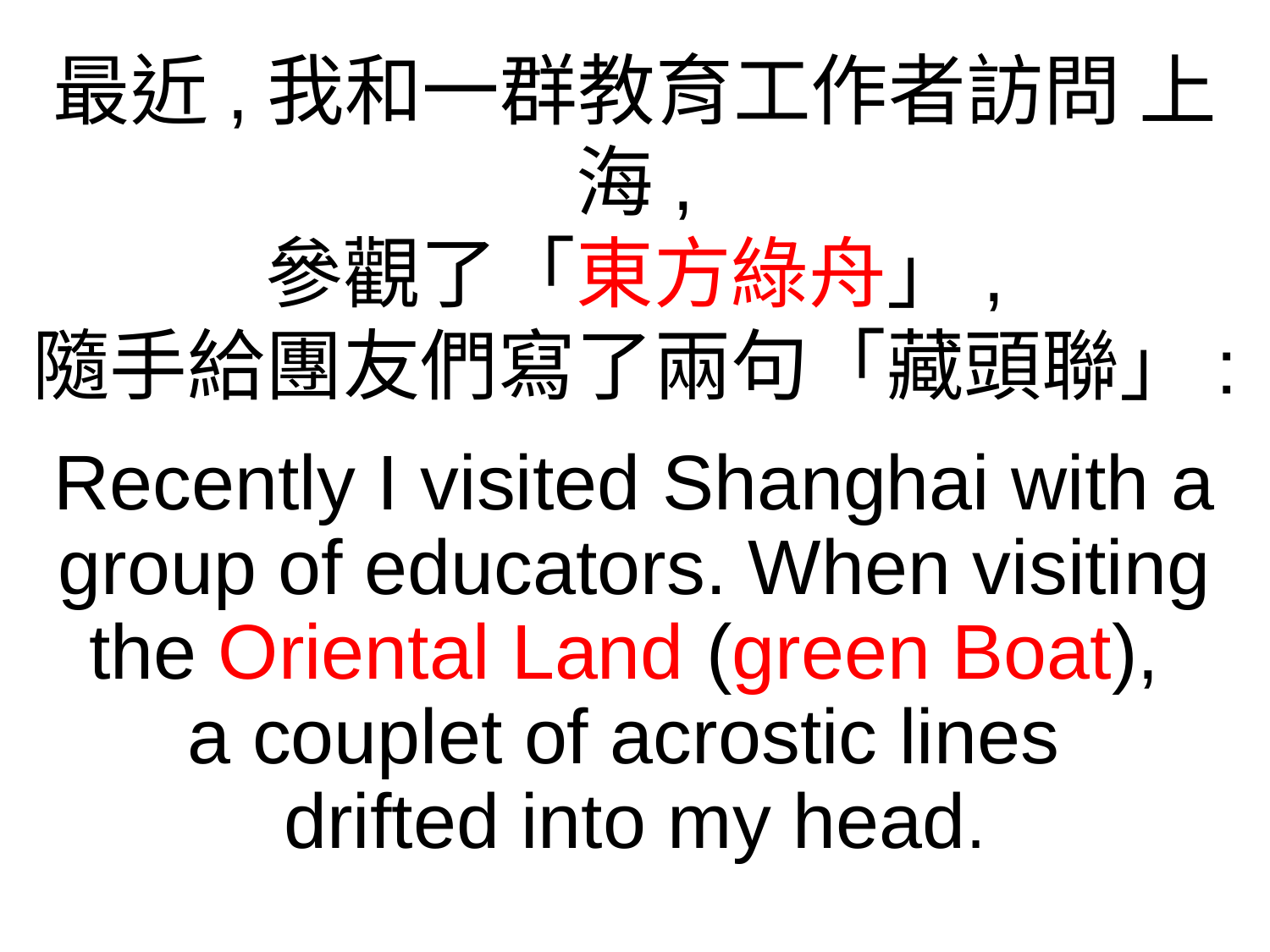

最近,我和一群教育工作者訪問 上海,
參觀了「東方綠舟」,
隨手給團友們寫了兩句「藏頭聯」:
Recently I visited Shanghai with a group of educators. When visiting the Oriental Land (green Boat),
a couplet of acrostic lines
drifted into my head.